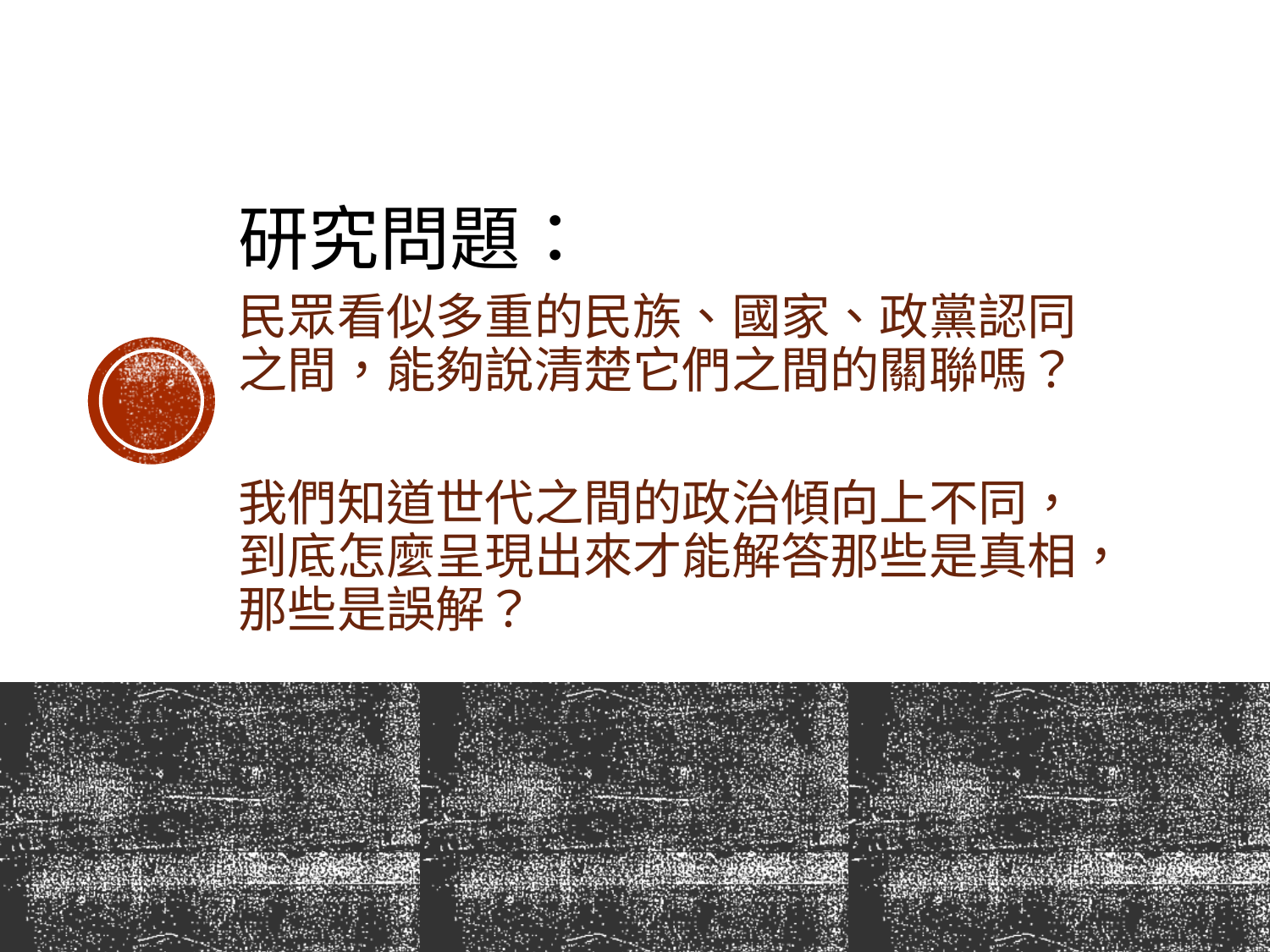

# 研究問題：
民眾看似多重的民族、國家、政黨認同之間，能夠說清楚它們之間的關聯嗎？
我們知道世代之間的政治傾向上不同，到底怎麼呈現出來才能解答那些是真相，那些是誤解？